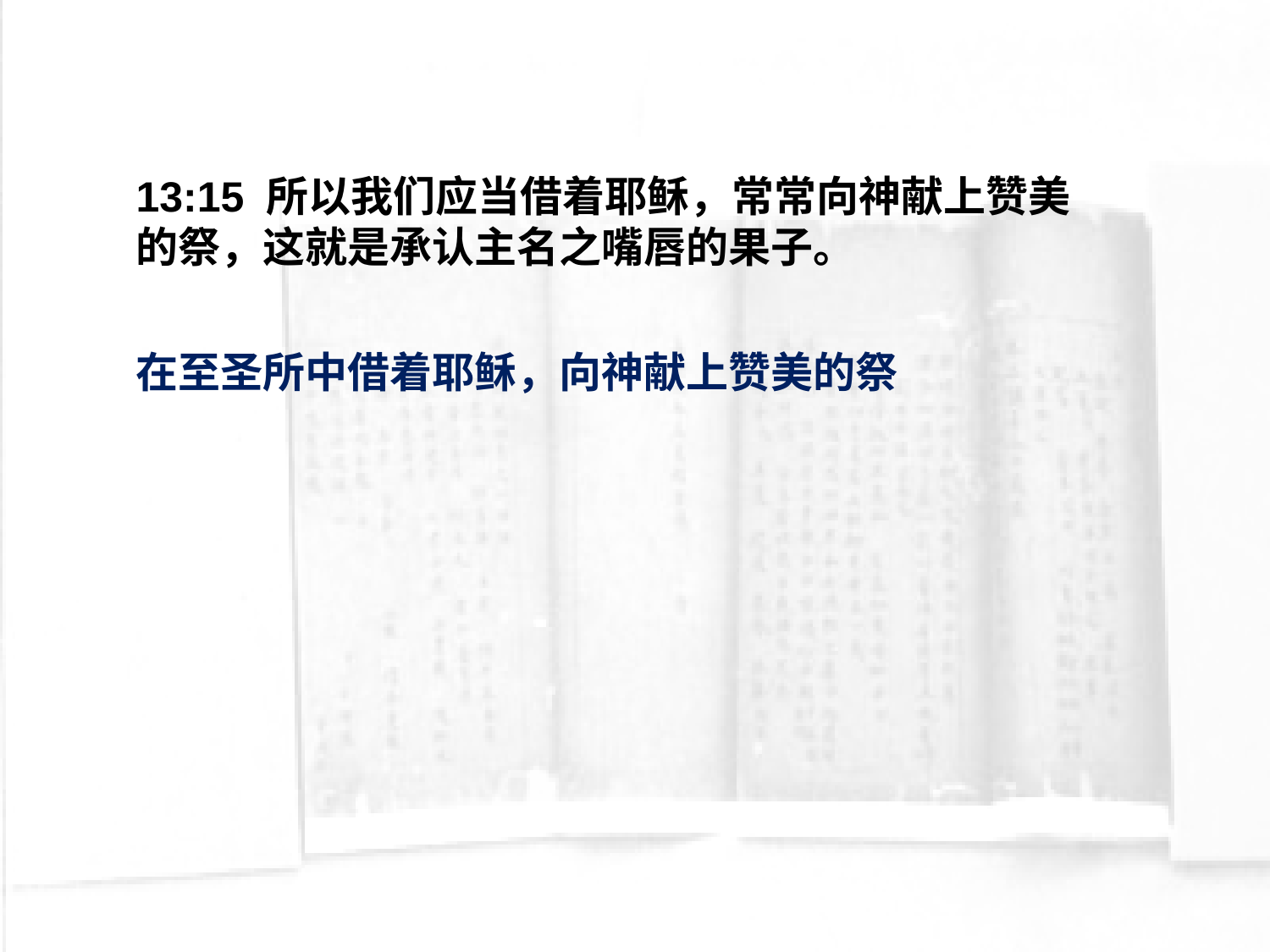

13:15 所以我们应当借着耶稣，常常向神献上赞美的祭，这就是承认主名之嘴唇的果子。
在至圣所中借着耶稣，向神献上赞美的祭